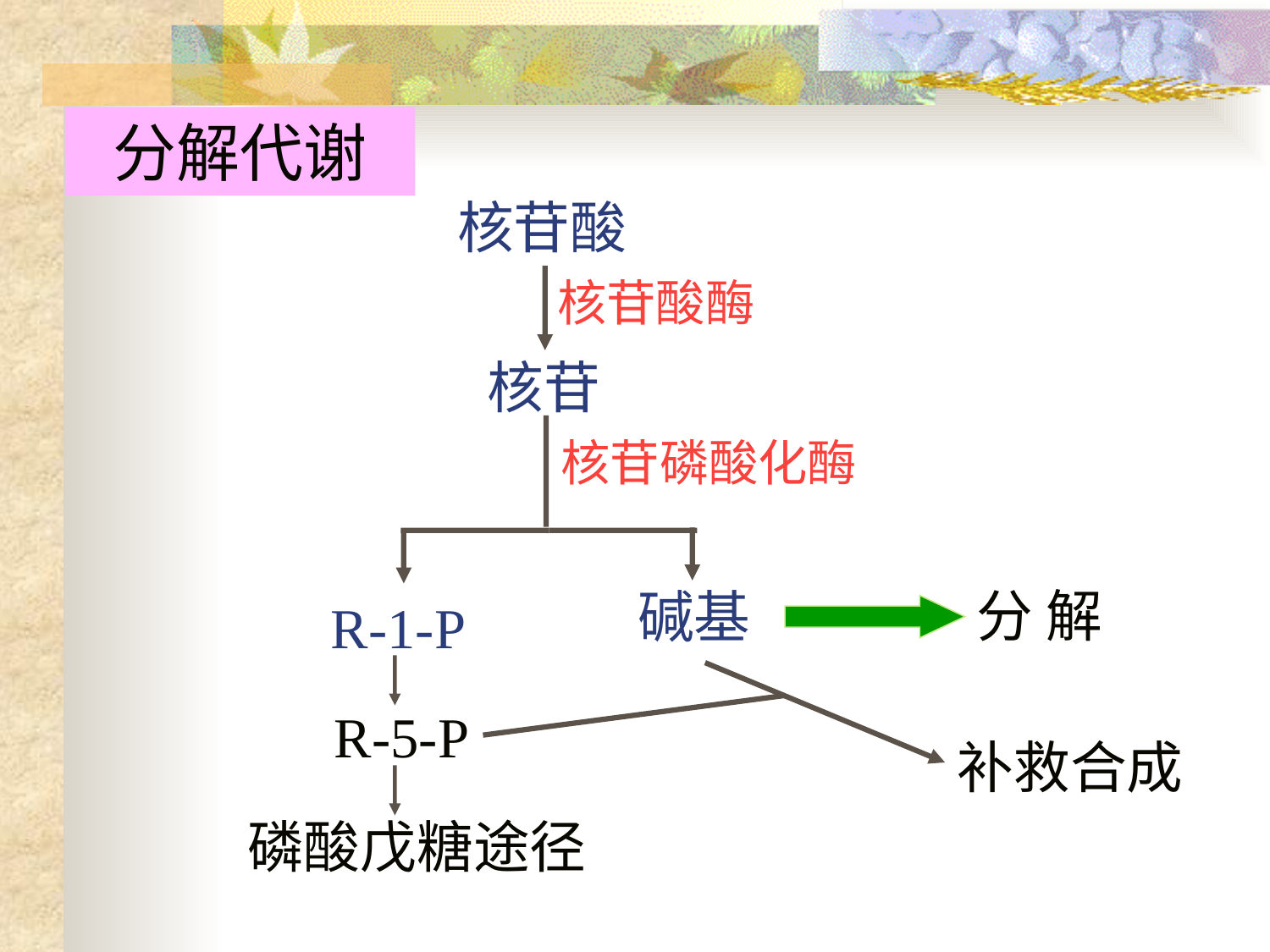

分解代谢
核苷酸

核苷酸酶
核苷

核苷磷酸化酶
碱基
R-1-P

R-5-P
分 解

补救合成

磷酸戊糖途径